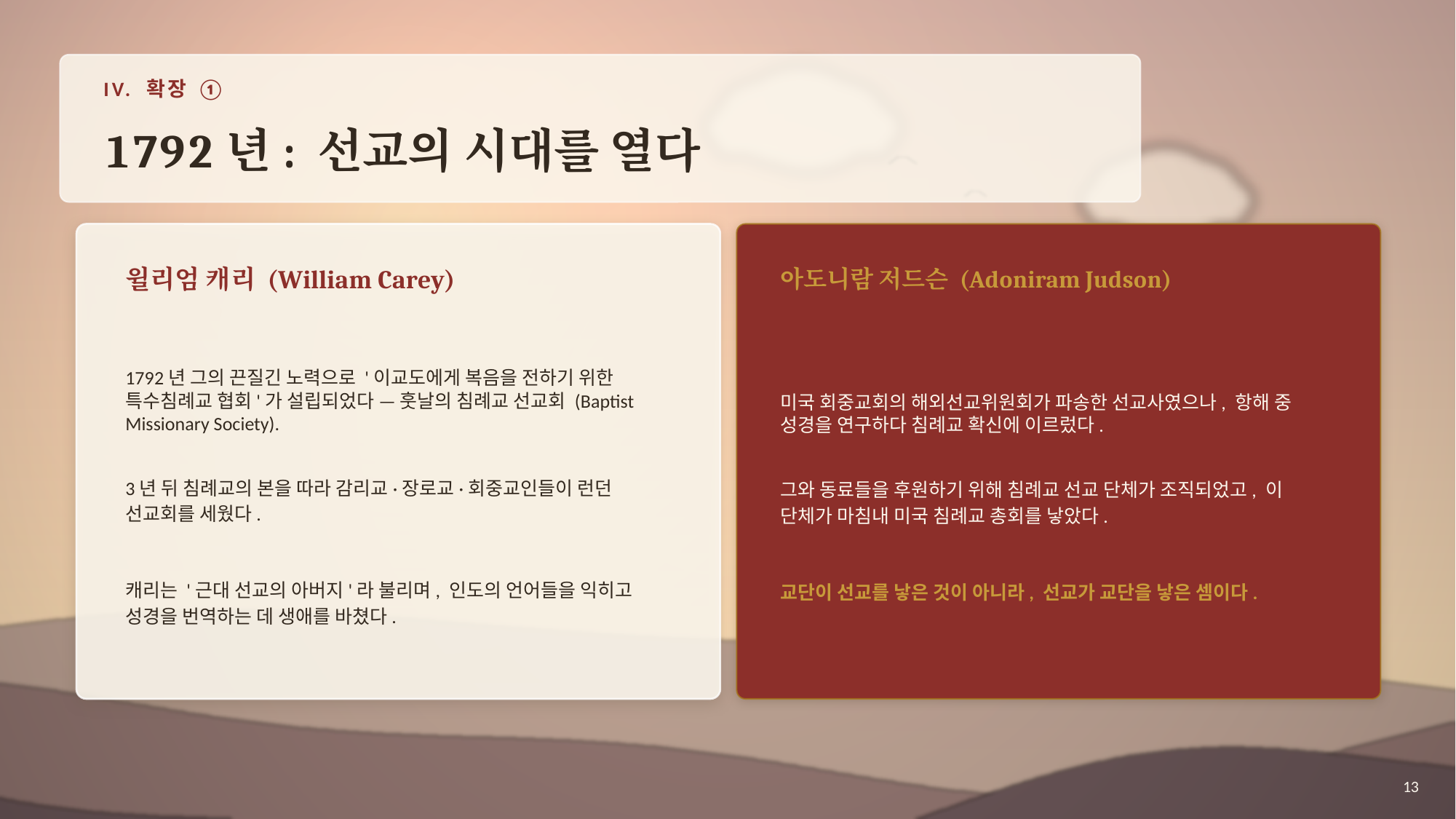

IV. 확장 ①
1792년: 선교의 시대를 열다

윌리엄 캐리 (William Carey)
아도니람 저드슨 (Adoniram Judson)
1792년 그의 끈질긴 노력으로 '이교도에게 복음을 전하기 위한 특수침례교 협회'가 설립되었다 — 훗날의 침례교 선교회 (Baptist Missionary Society).

3년 뒤 침례교의 본을 따라 감리교·장로교·회중교인들이 런던 선교회를 세웠다.

캐리는 '근대 선교의 아버지'라 불리며, 인도의 언어들을 익히고 성경을 번역하는 데 생애를 바쳤다.
미국 회중교회의 해외선교위원회가 파송한 선교사였으나, 항해 중 성경을 연구하다 침례교 확신에 이르렀다.

그와 동료들을 후원하기 위해 침례교 선교 단체가 조직되었고, 이 단체가 마침내 미국 침례교 총회를 낳았다.

교단이 선교를 낳은 것이 아니라, 선교가 교단을 낳은 셈이다.
13